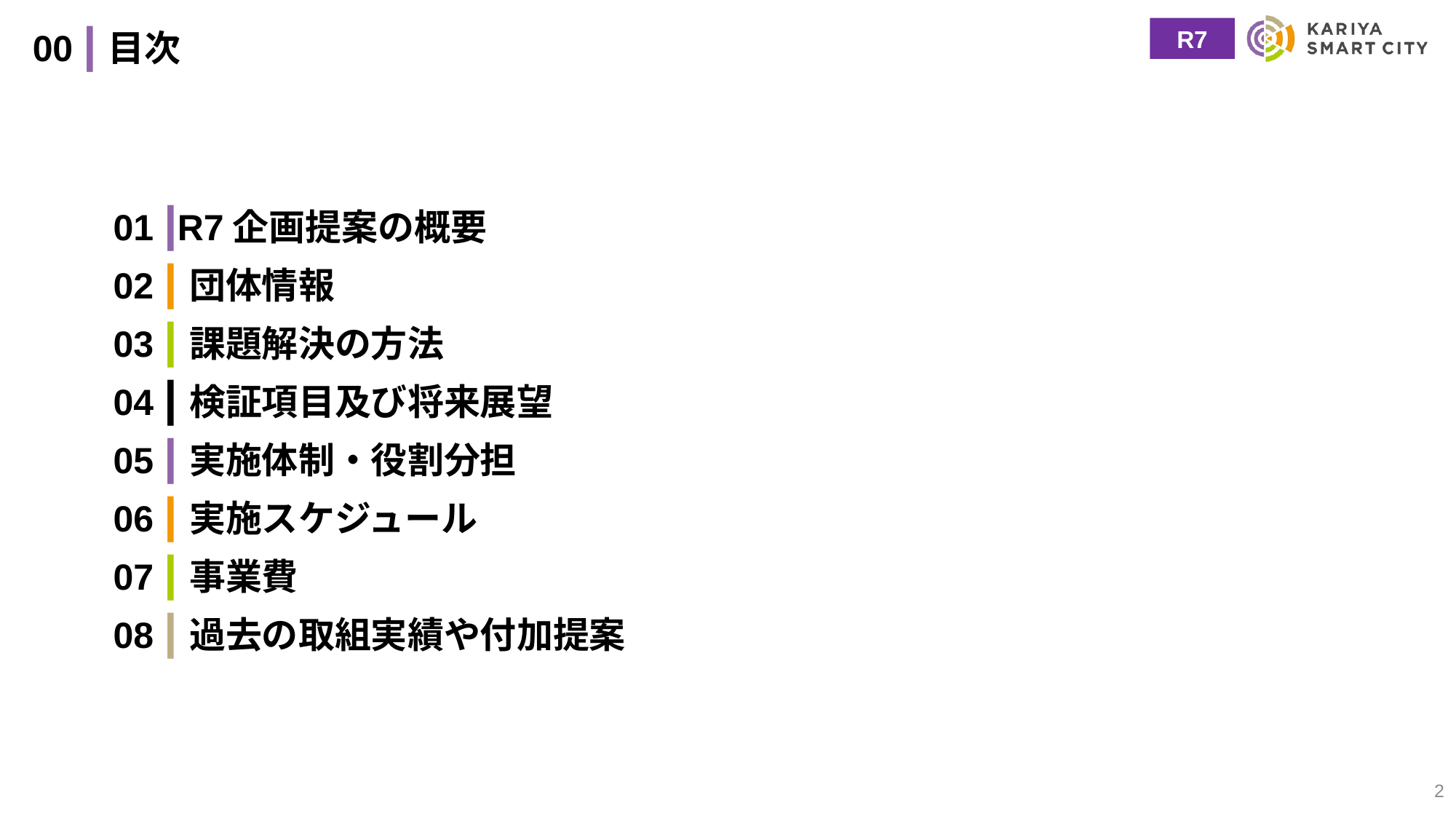

00 |目次
R7
01 |R7企画提案の概要
02 |団体情報
03 |課題解決の方法
04 |検証項目及び将来展望
05 |実施体制・役割分担
06 |実施スケジュール
07 |事業費
08 |過去の取組実績や付加提案
2